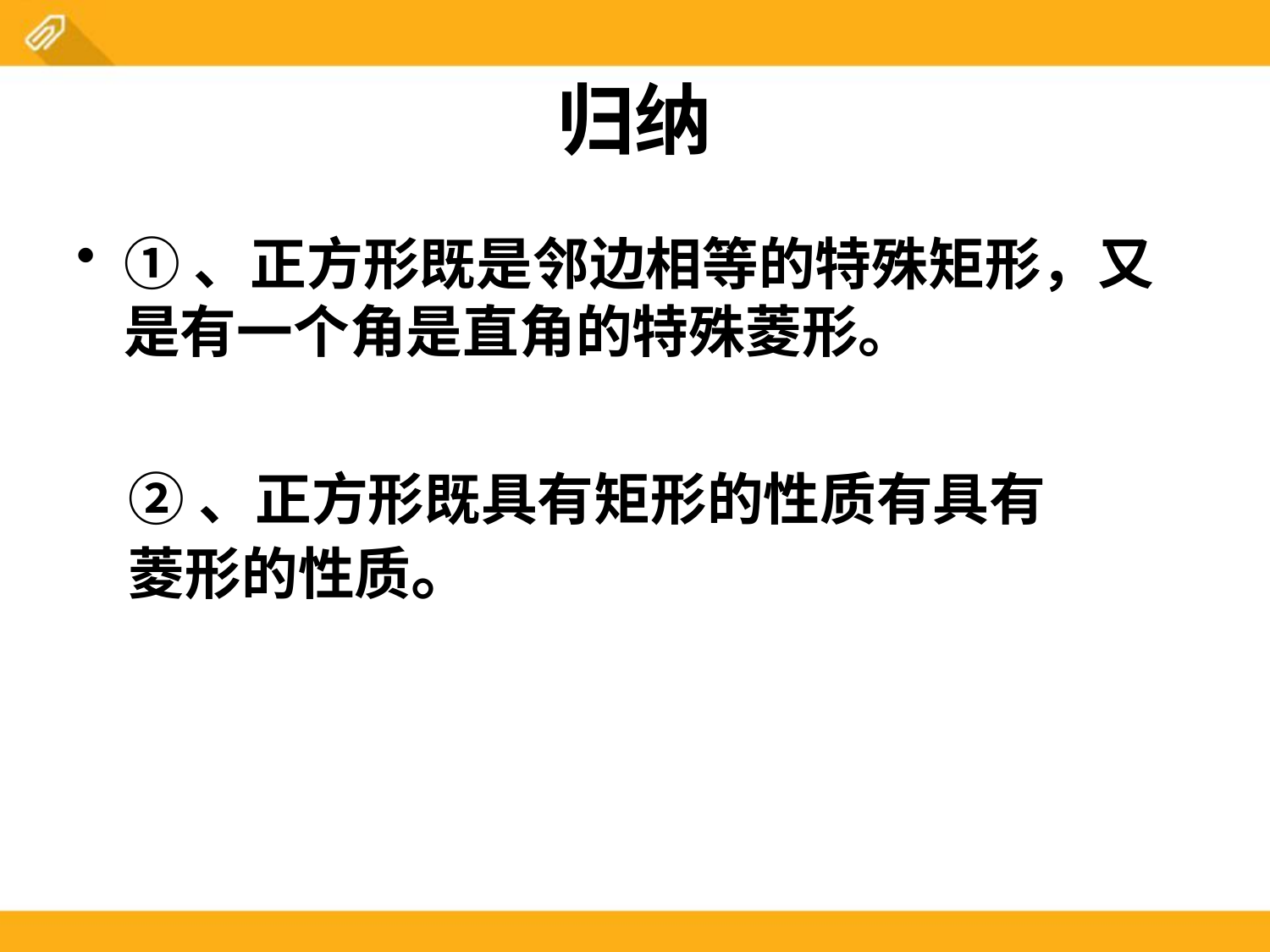

# 归纳
①、正方形既是邻边相等的特殊矩形，又是有一个角是直角的特殊菱形。

②、正方形既具有矩形的性质有具有菱形的性质。